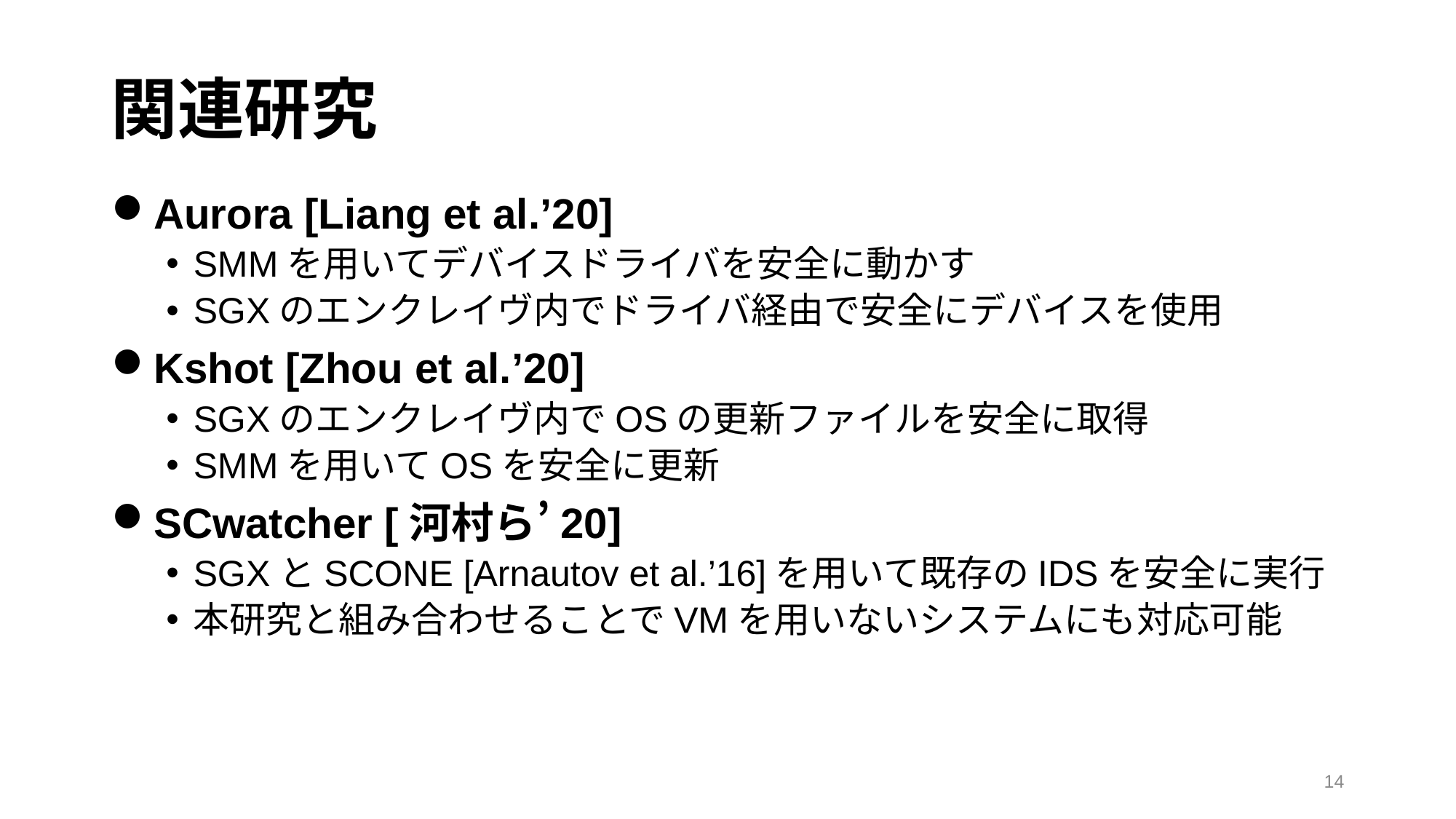

# 関連研究
Aurora [Liang et al.’20]
SMMを用いてデバイスドライバを安全に動かす
SGXのエンクレイヴ内でドライバ経由で安全にデバイスを使用
Kshot [Zhou et al.’20]
SGXのエンクレイヴ内でOSの更新ファイルを安全に取得
SMMを用いてOSを安全に更新
SCwatcher [河村ら’20]
SGXとSCONE [Arnautov et al.’16]を用いて既存のIDSを安全に実行
本研究と組み合わせることでVMを用いないシステムにも対応可能

14